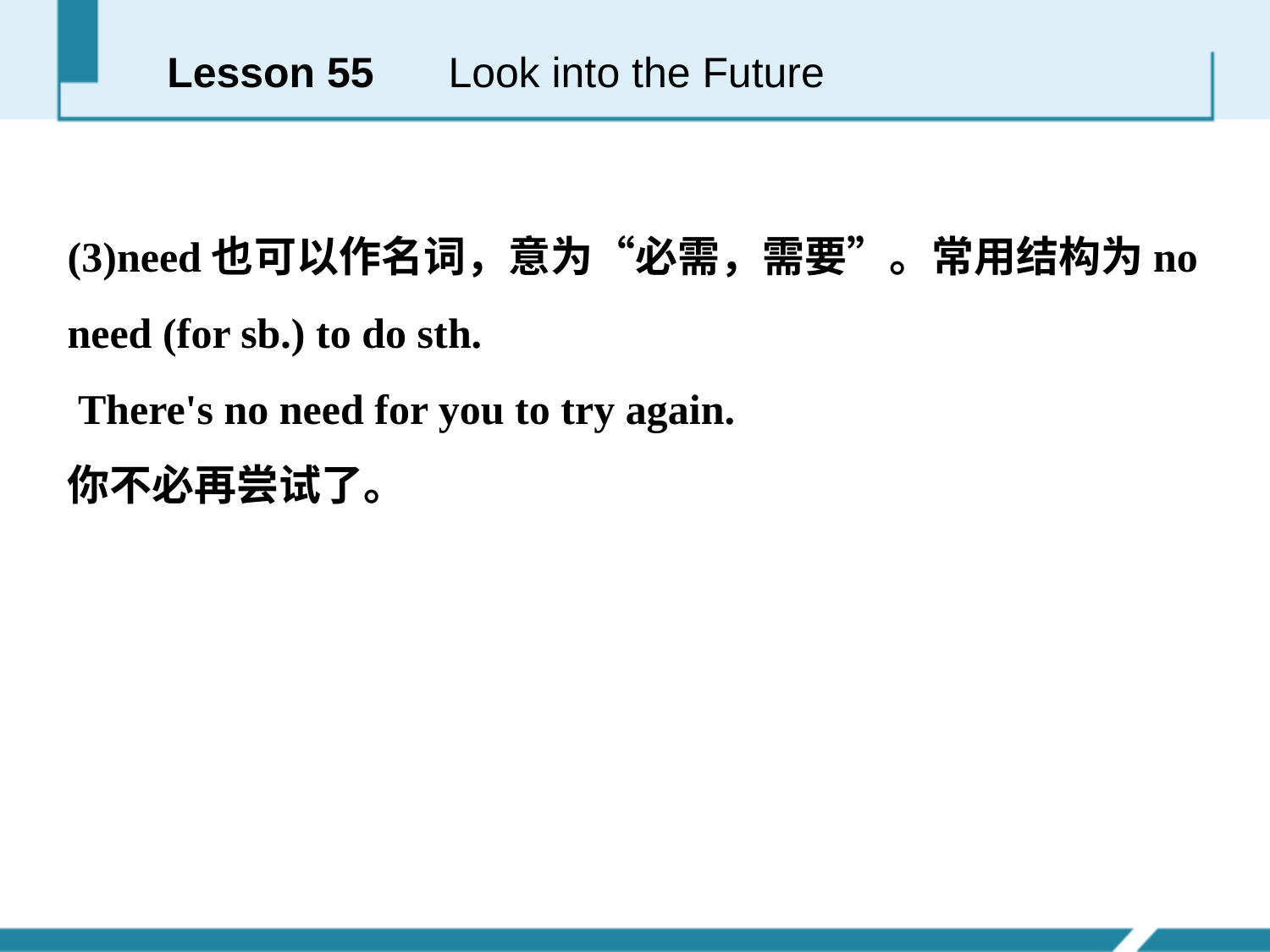

Lesson 55 　Look into the Future
(3)need也可以作名词，意为“必需，需要”。常用结构为no need (for sb.) to do sth.
 There's no need for you to try again.
你不必再尝试了。